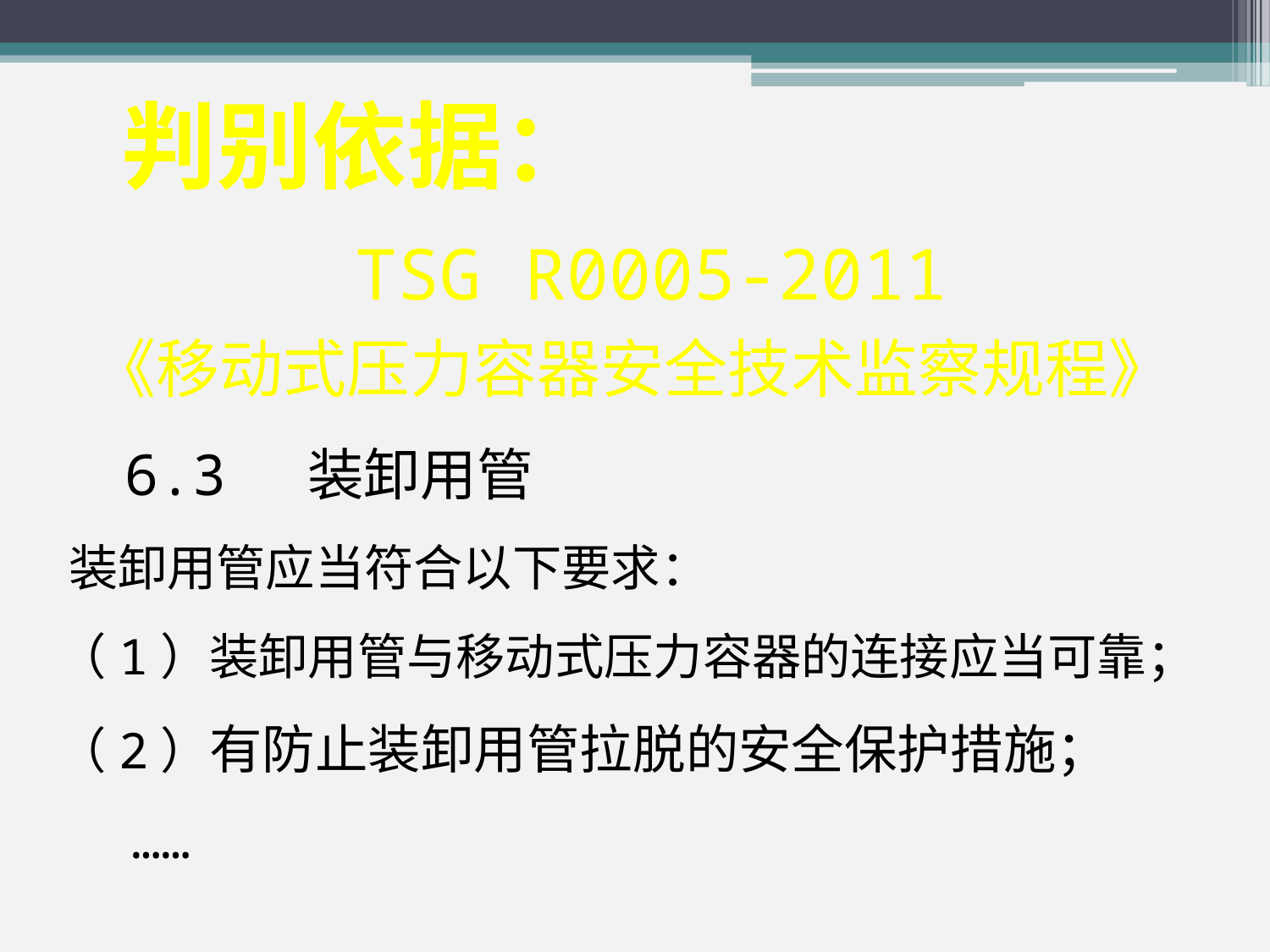

判别依据：
 TSG R0005-2011
《移动式压力容器安全技术监察规程》
       6.3  装卸用管
    装卸用管应当符合以下要求：
   （1）装卸用管与移动式压力容器的连接应当可靠；
   （2）有防止装卸用管拉脱的安全保护措施；
    ……